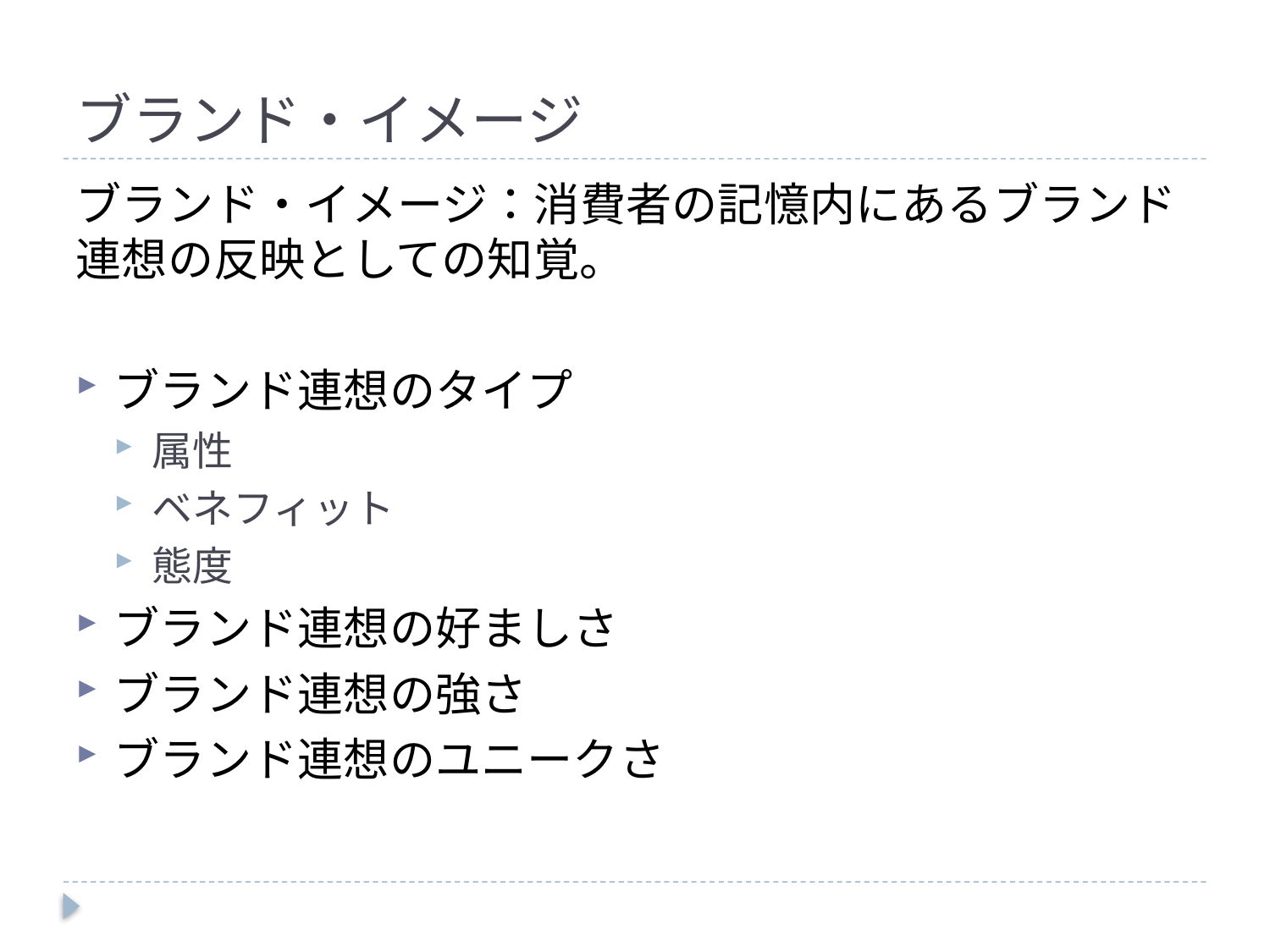

# ブランド・イメージ
ブランド・イメージ：消費者の記憶内にあるブランド連想の反映としての知覚。

ブランド連想のタイプ
属性
ベネフィット
態度
ブランド連想の好ましさ
ブランド連想の強さ
ブランド連想のユニークさ